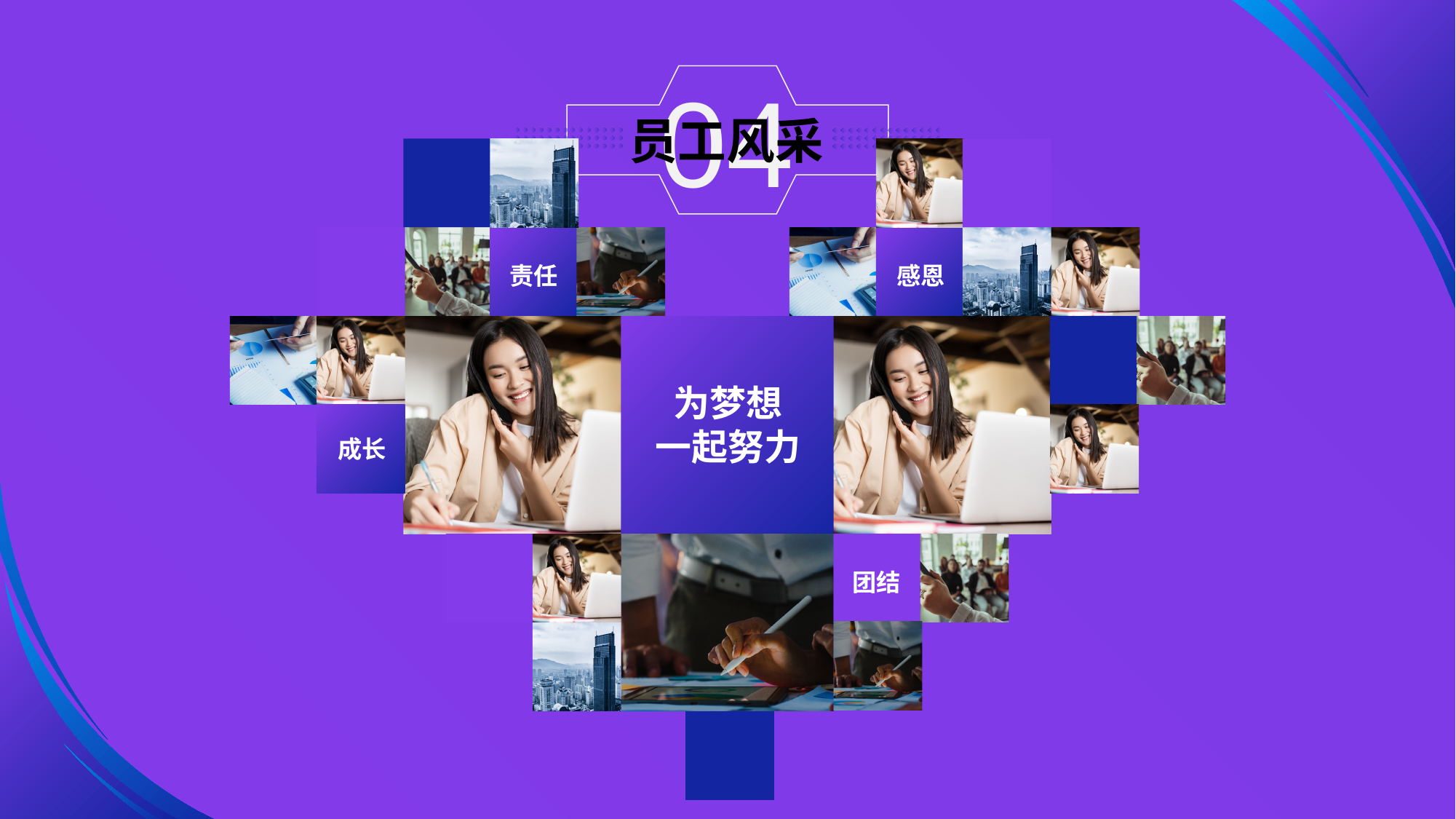

04
员工风采

责任
感恩

为梦想
一起努力

成长

团结